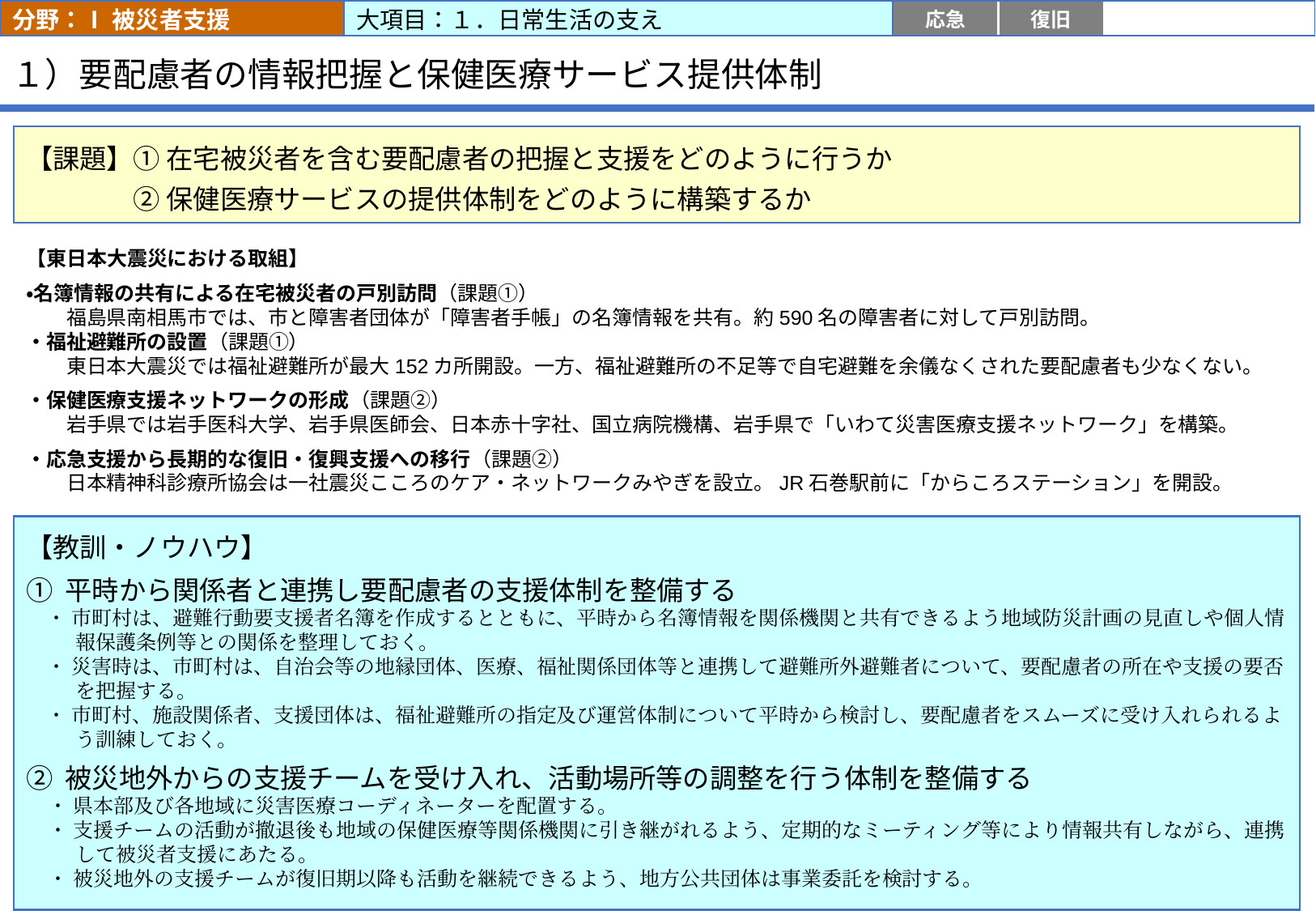

分野：Ⅰ 被災者支援
大項目：１．日常生活の支え
応急
復旧
復興前期
復興後期

# １）要配慮者の情報把握と保健医療サービス提供体制
【課題】① 在宅被災者を含む要配慮者の把握と支援をどのように行うか
　　　　② 保健医療サービスの提供体制をどのように構築するか
【東日本大震災における取組】
・名簿情報の共有による在宅被災者の戸別訪問（課題①）
　　福島県南相馬市では、市と障害者団体が「障害者手帳」の名簿情報を共有。約590名の障害者に対して戸別訪問。
・福祉避難所の設置（課題①）
　　東日本大震災では福祉避難所が最大152カ所開設。一方、福祉避難所の不足等で自宅避難を余儀なくされた要配慮者も少なくない。
・保健医療支援ネットワークの形成（課題②）
　　岩手県では岩手医科大学、岩手県医師会、日本赤十字社、国立病院機構、岩手県で「いわて災害医療支援ネットワーク」を構築。
・応急支援から長期的な復旧・復興支援への移行（課題②）
　　日本精神科診療所協会は一社震災こころのケア・ネットワークみやぎを設立。JR石巻駅前に「からころステーション」を開設。
【教訓・ノウハウ】
① 平時から関係者と連携し要配慮者の支援体制を整備する
　・ 市町村は、避難行動要支援者名簿を作成するとともに、平時から名簿情報を関係機関と共有できるよう地域防災計画の見直しや個人情報保護条例等との関係を整理しておく。
　・ 災害時は、市町村は、自治会等の地縁団体、医療、福祉関係団体等と連携して避難所外避難者について、要配慮者の所在や支援の要否を把握する。
　・ 市町村、施設関係者、支援団体は、福祉避難所の指定及び運営体制について平時から検討し、要配慮者をスムーズに受け入れられるよう訓練しておく。
② 被災地外からの支援チームを受け入れ、活動場所等の調整を行う体制を整備する
　・ 県本部及び各地域に災害医療コーディネーターを配置する。
　・ 支援チームの活動が撤退後も地域の保健医療等関係機関に引き継がれるよう、定期的なミーティング等により情報共有しながら、連携して被災者支援にあたる。
　・ 被災地外の支援チームが復旧期以降も活動を継続できるよう、地方公共団体は事業委託を検討する。